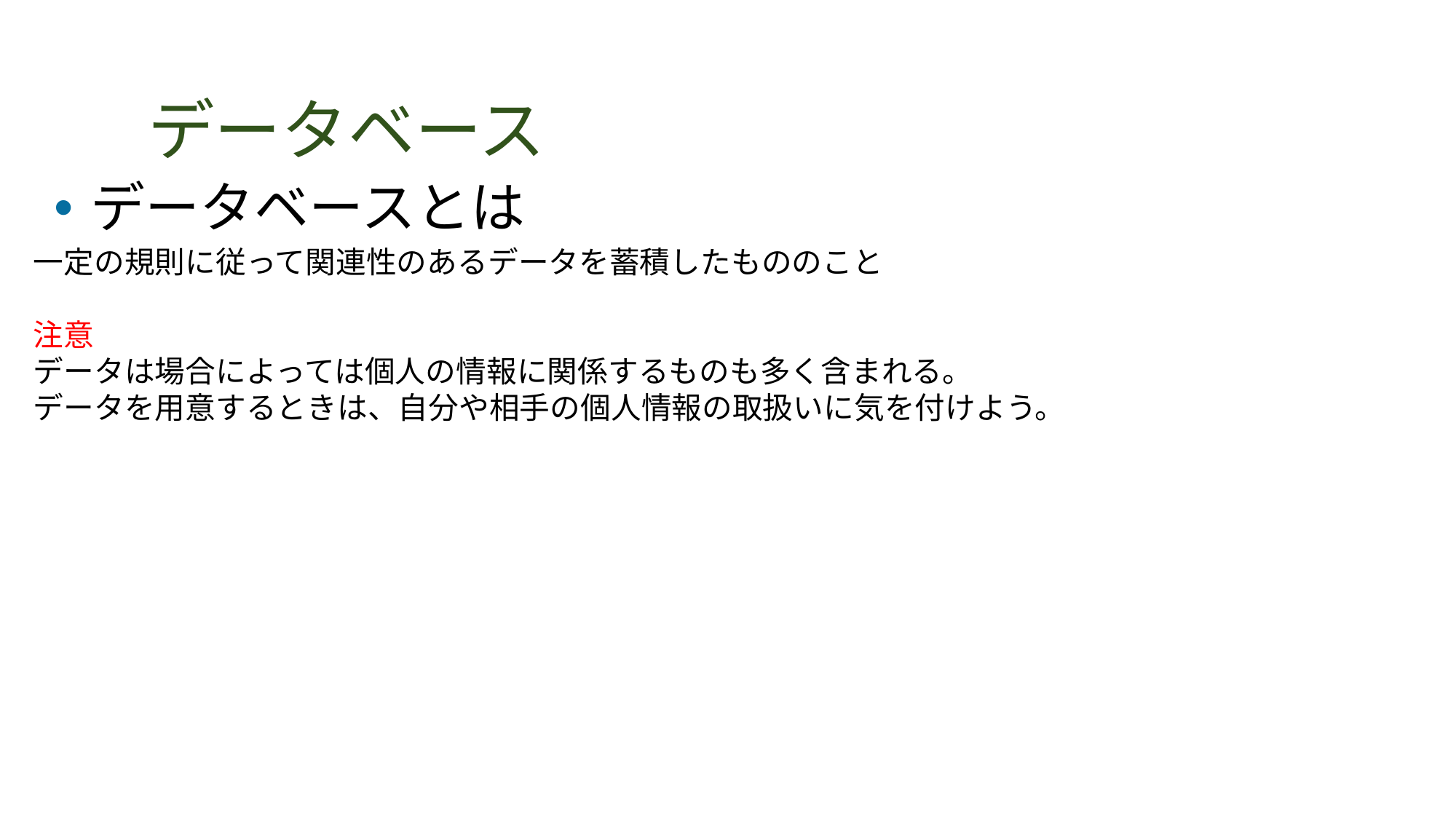

# データベース
データベースとは
一定の規則に従って関連性のあるデータを蓄積したもののこと

注意
データは場合によっては個人の情報に関係するものも多く含まれる。
データを用意するときは、自分や相手の個人情報の取扱いに気を付けよう。